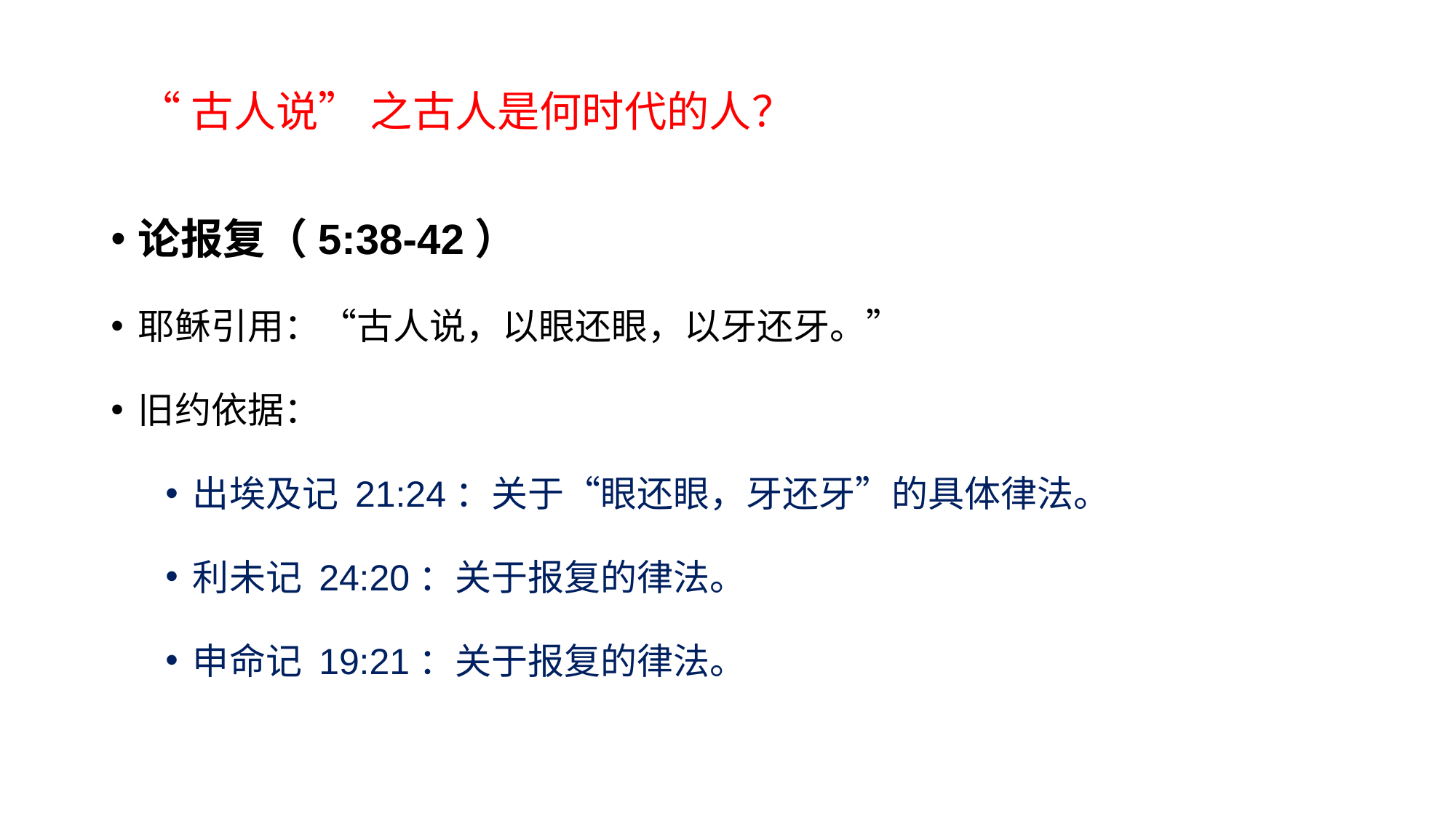

论报复（5:38-42）
耶稣引用：“古人说，以眼还眼，以牙还牙。”‍
旧约依据：
出埃及记 21:24：关于“眼还眼，牙还牙”的具体律法。
利未记 24:20：关于报复的律法。
申命记 19:21：关于报复的律法。

“古人说” 之古人是何时代的人？